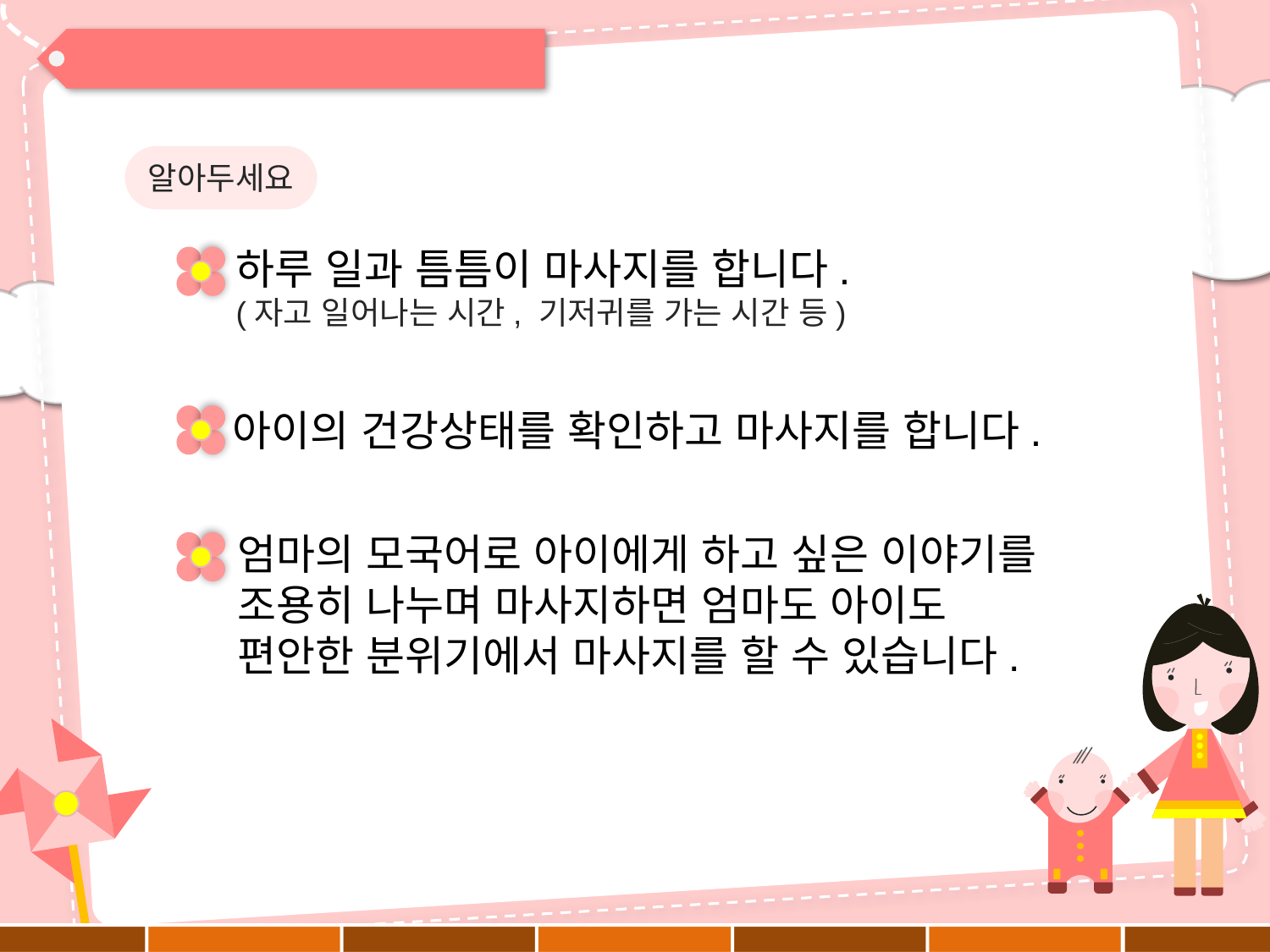

알아두세요
하루 일과 틈틈이 마사지를 합니다.
(자고 일어나는 시간, 기저귀를 가는 시간 등)

아이의 건강상태를 확인하고 마사지를 합니다.

엄마의 모국어로 아이에게 하고 싶은 이야기를
조용히 나누며 마사지하면 엄마도 아이도
편안한 분위기에서 마사지를 할 수 있습니다.